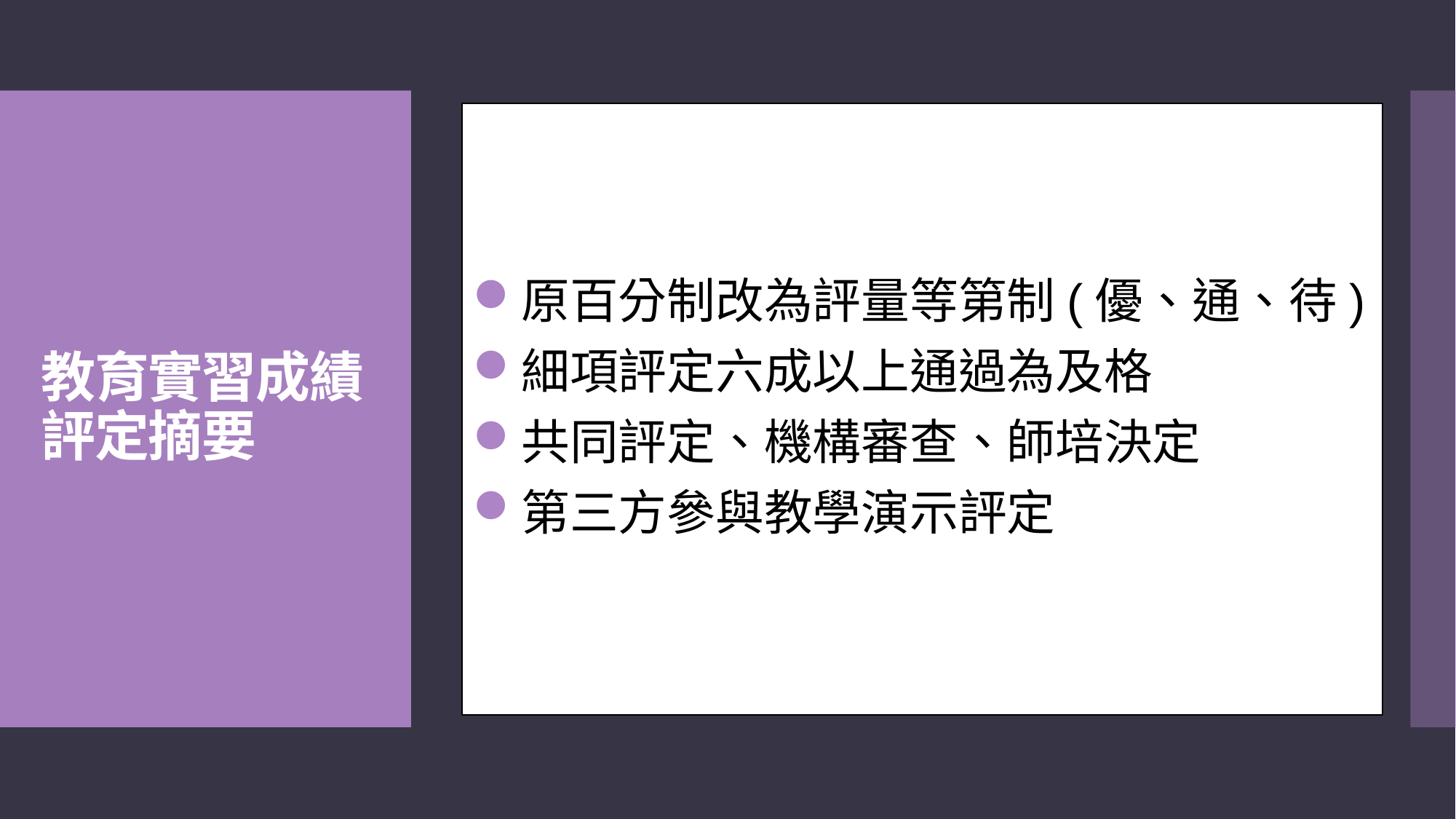

原百分制改為評量等第制(優、通、待)
細項評定六成以上通過為及格
共同評定、機構審查、師培決定
第三方參與教學演示評定
# 教育實習成績評定摘要